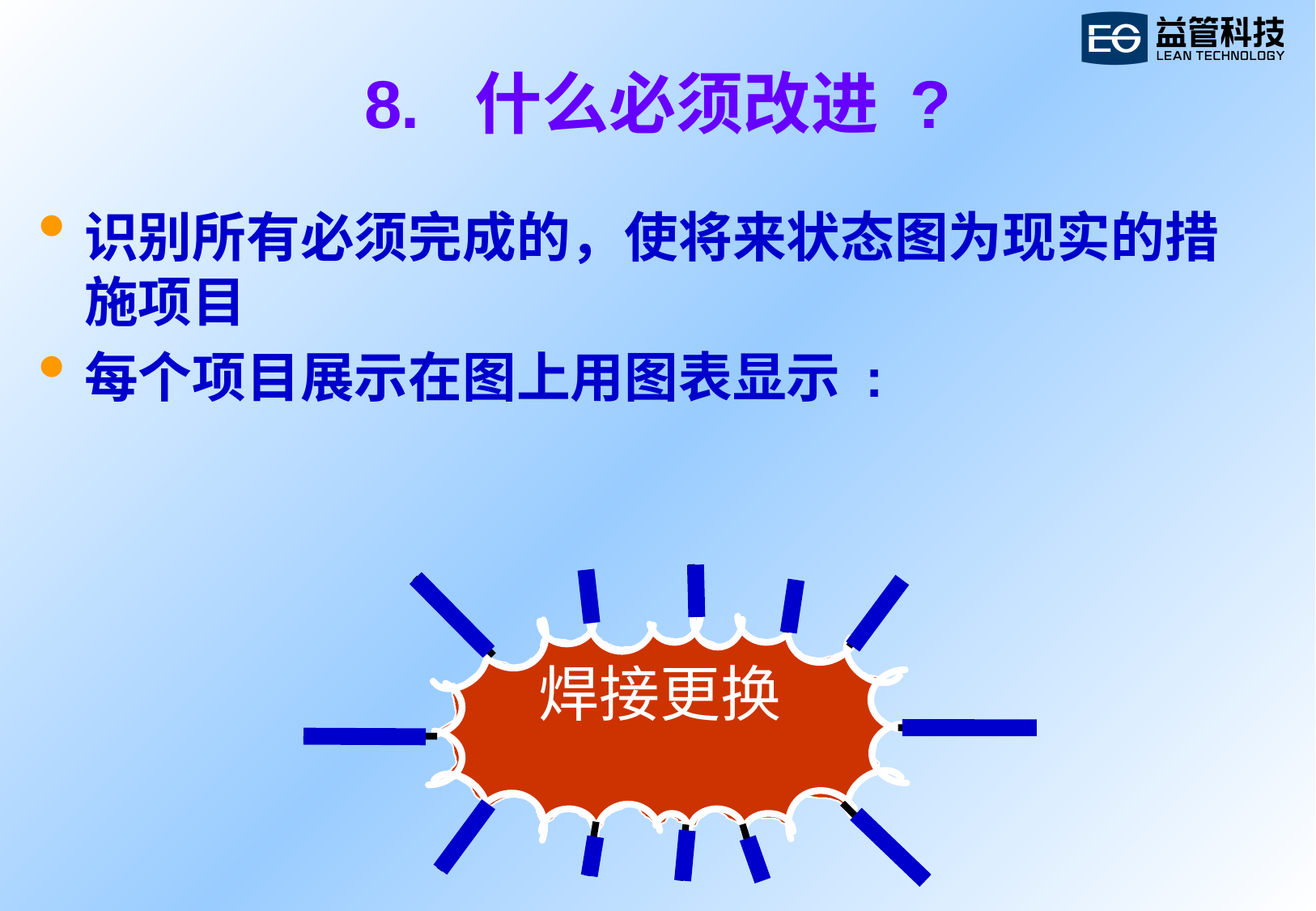

# 8.  什么必须改进 ?
识别所有必须完成的，使将来状态图为现实的措施项目
每个项目展示在图上用图表显示 :

焊接更换